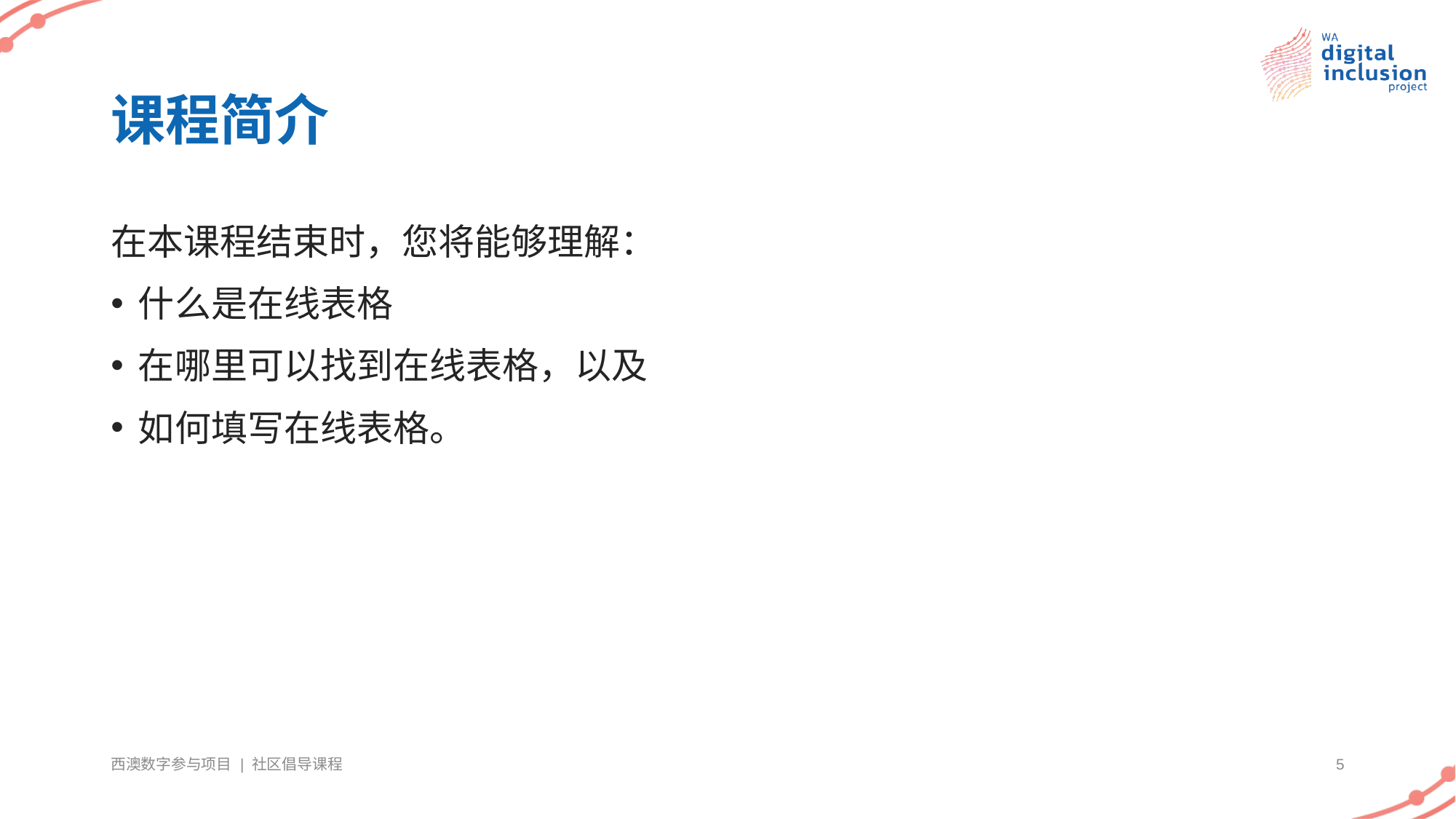

# 课程简介
在本课程结束时，您将能够理解：
什么是在线表格
在哪里可以找到在线表格，以及
如何填写在线表格。

西澳数字参与项目 | 社区倡导课程
5